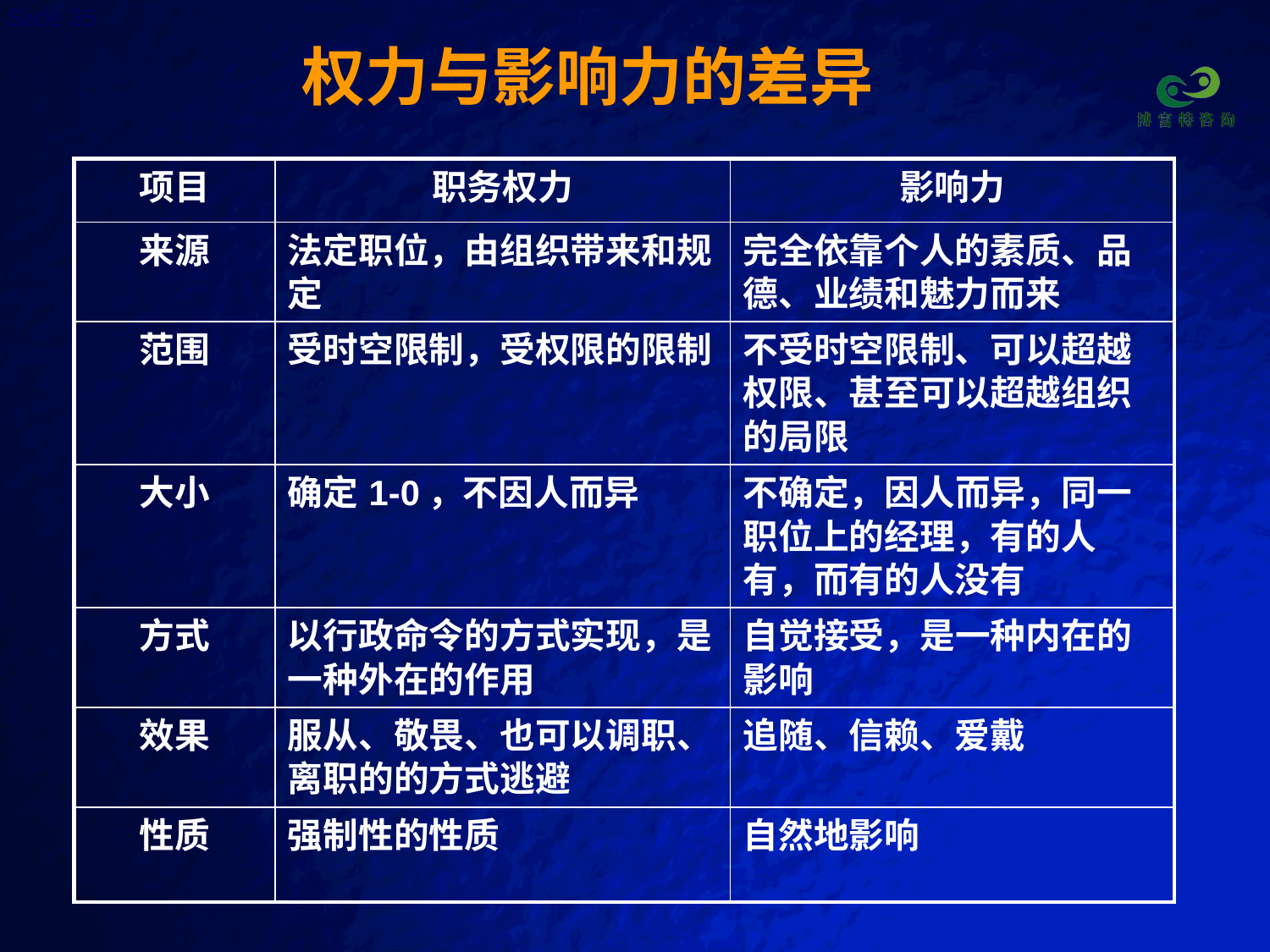

# 权力与影响力的差异

| 项目 | 职务权力 | 影响力 |
| --- | --- | --- |
| 来源 | 法定职位，由组织带来和规定 | 完全依靠个人的素质、品德、业绩和魅力而来 |
| 范围 | 受时空限制，受权限的限制 | 不受时空限制、可以超越权限、甚至可以超越组织的局限 |
| 大小 | 确定1-0，不因人而异 | 不确定，因人而异，同一职位上的经理，有的人有，而有的人没有 |
| 方式 | 以行政命令的方式实现，是一种外在的作用 | 自觉接受，是一种内在的影响 |
| 效果 | 服从、敬畏、也可以调职、离职的的方式逃避 | 追随、信赖、爱戴 |
| 性质 | 强制性的性质 | 自然地影响 |